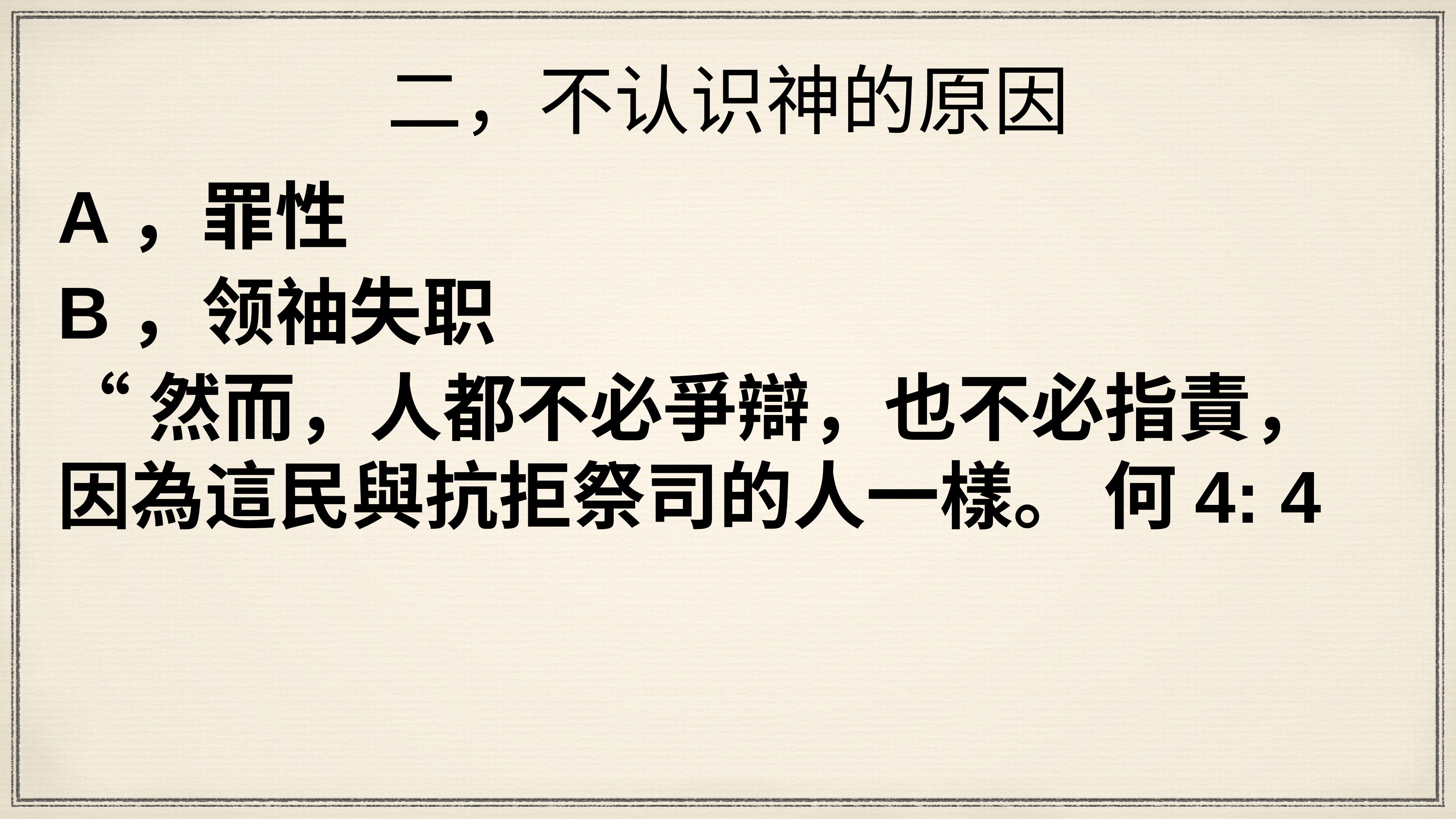

二，不认识神的原因
A，罪性
B，领䄂失职
“然而，人都不必爭辯，也不必指責， 因為這民與抗拒祭司的人一樣。 何4: 4